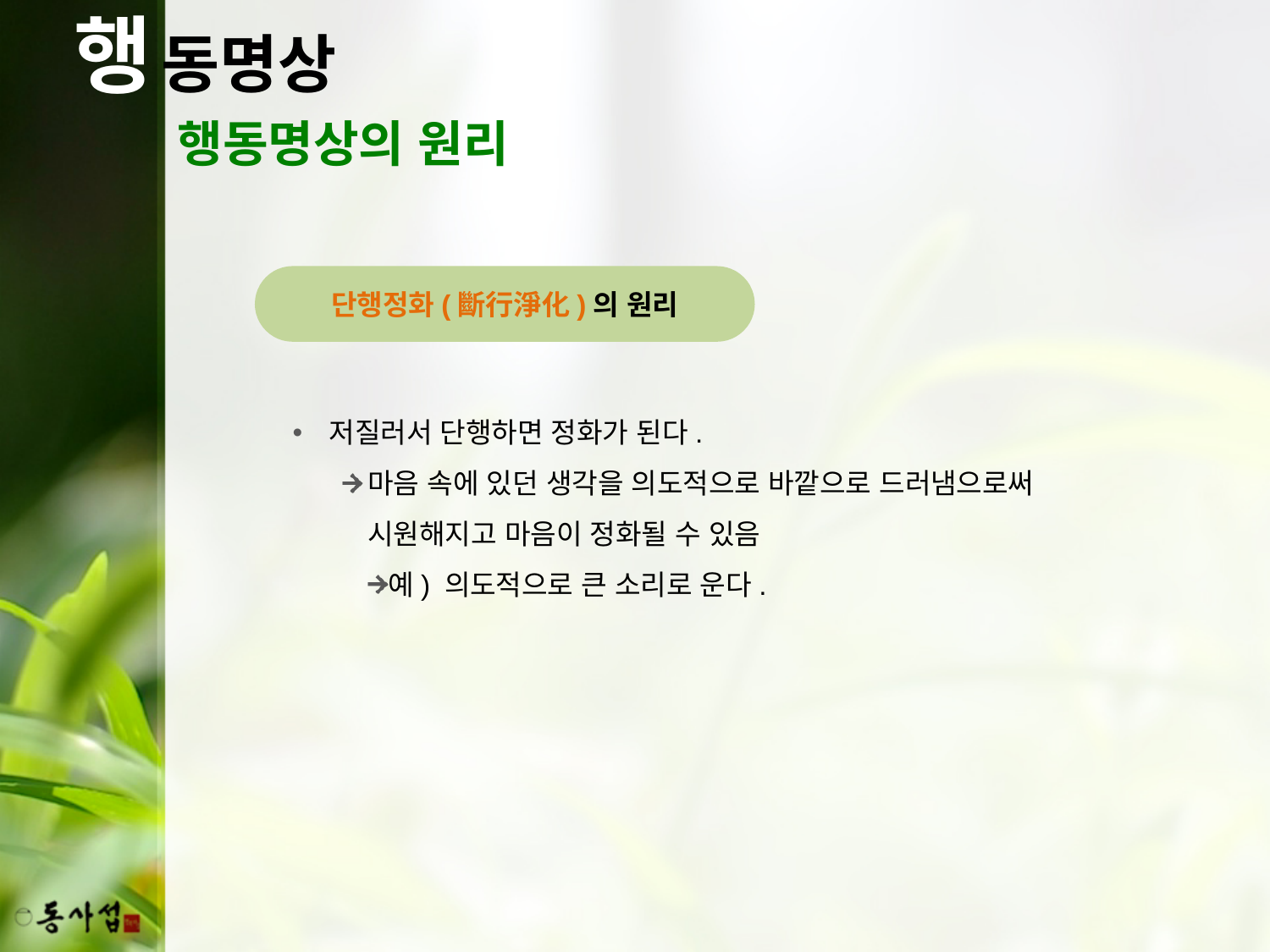

행
동명상
행동명상의 원리
단행정화(斷行淨化)의 원리
저질러서 단행하면 정화가 된다.
마음 속에 있던 생각을 의도적으로 바깥으로 드러냄으로써 시원해지고 마음이 정화될 수 있음
예) 의도적으로 큰 소리로 운다.